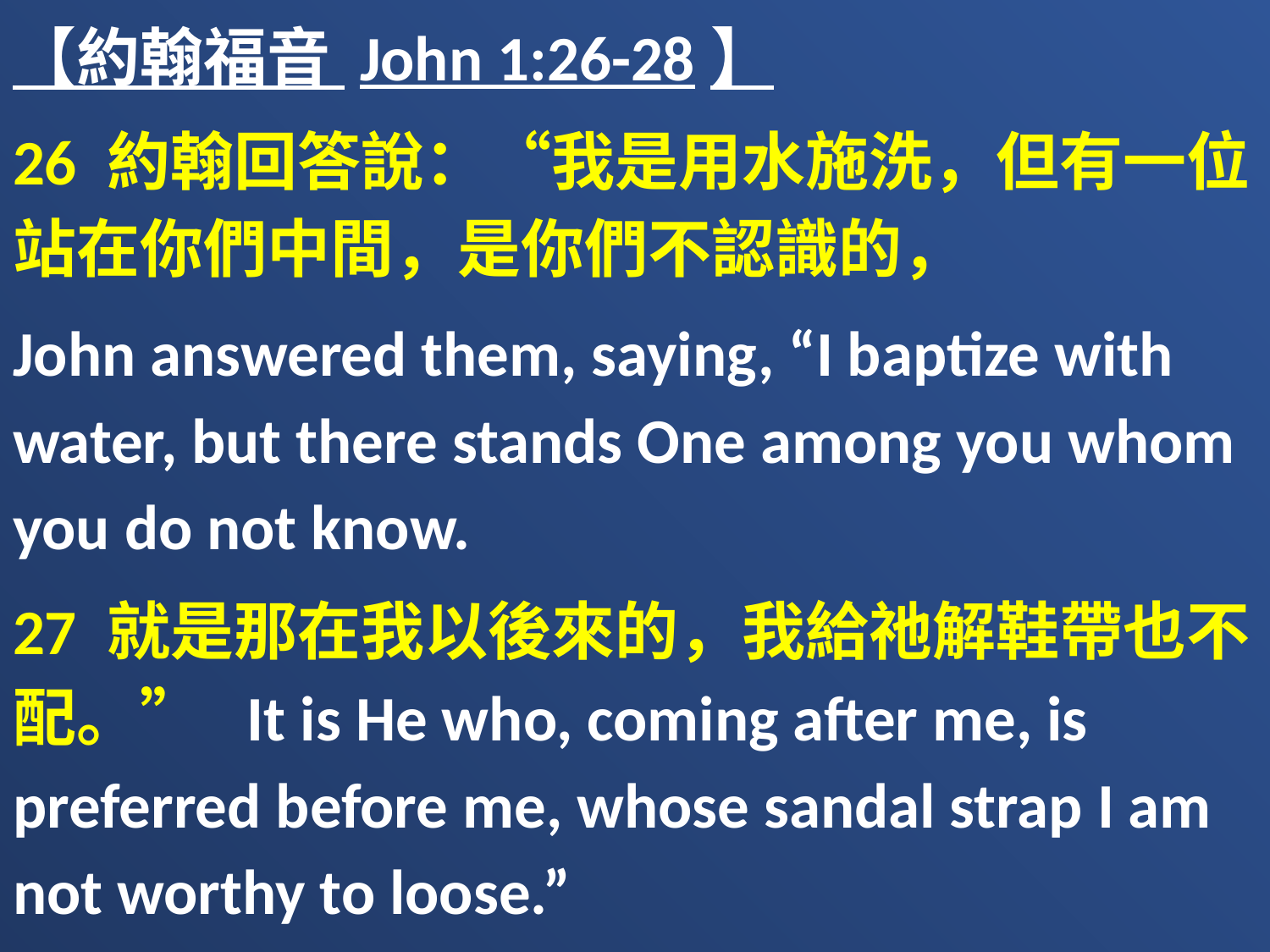

【約翰福音 John 1:26-28】
26 約翰回答說：“我是用水施洗，但有一位站在你們中間，是你們不認識的，
John answered them, saying, “I baptize with water, but there stands One among you whom you do not know.
27 就是那在我以後來的，我給祂解鞋帶也不配。”  It is He who, coming after me, is preferred before me, whose sandal strap I am not worthy to loose.”